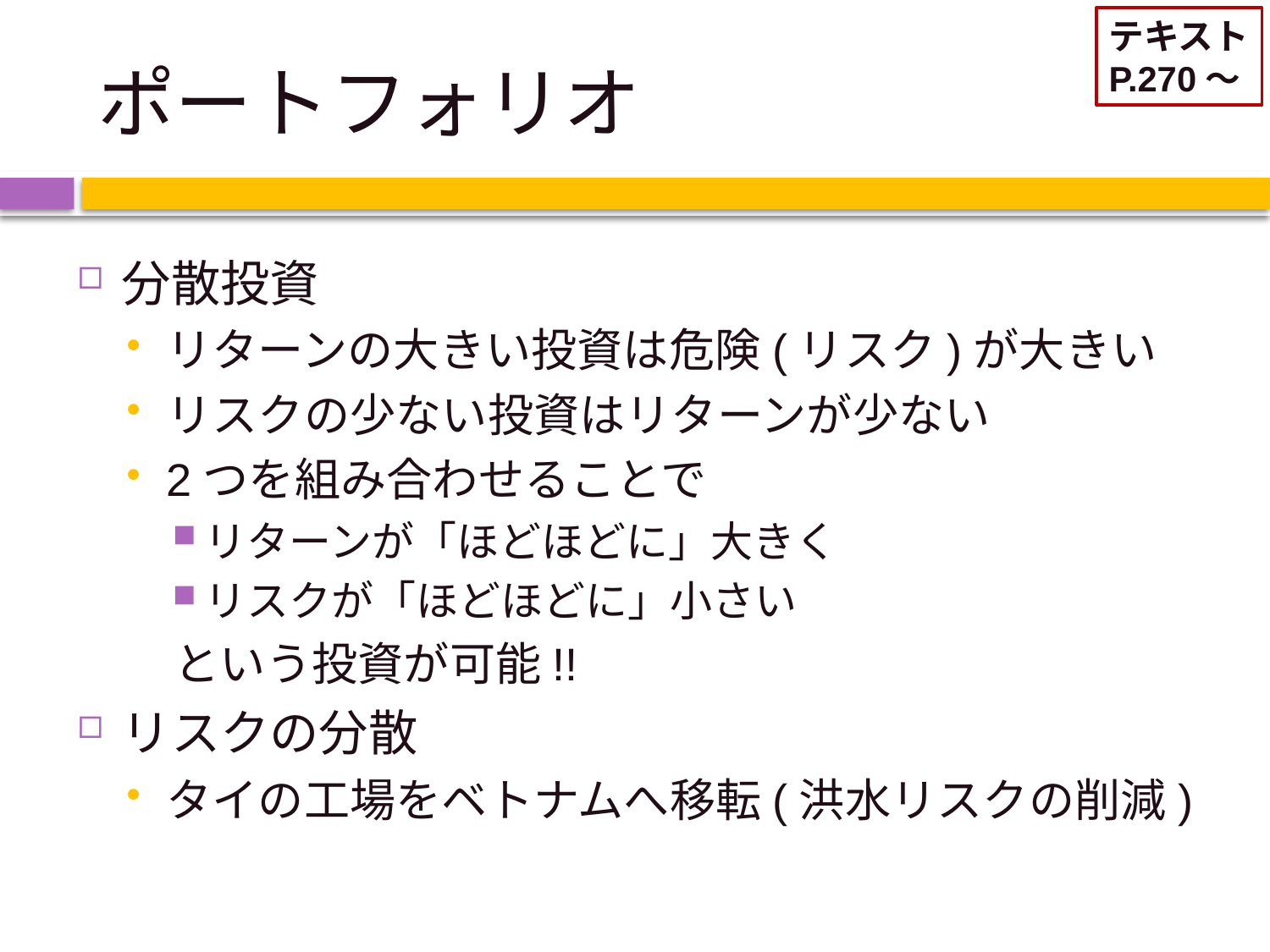

テキスト
P.270～
# ポートフォリオ
分散投資
リターンの大きい投資は危険(リスク)が大きい
リスクの少ない投資はリターンが少ない
2つを組み合わせることで
リターンが「ほどほどに」大きく
リスクが「ほどほどに」小さい
　という投資が可能!!
リスクの分散
タイの工場をベトナムへ移転(洪水リスクの削減)